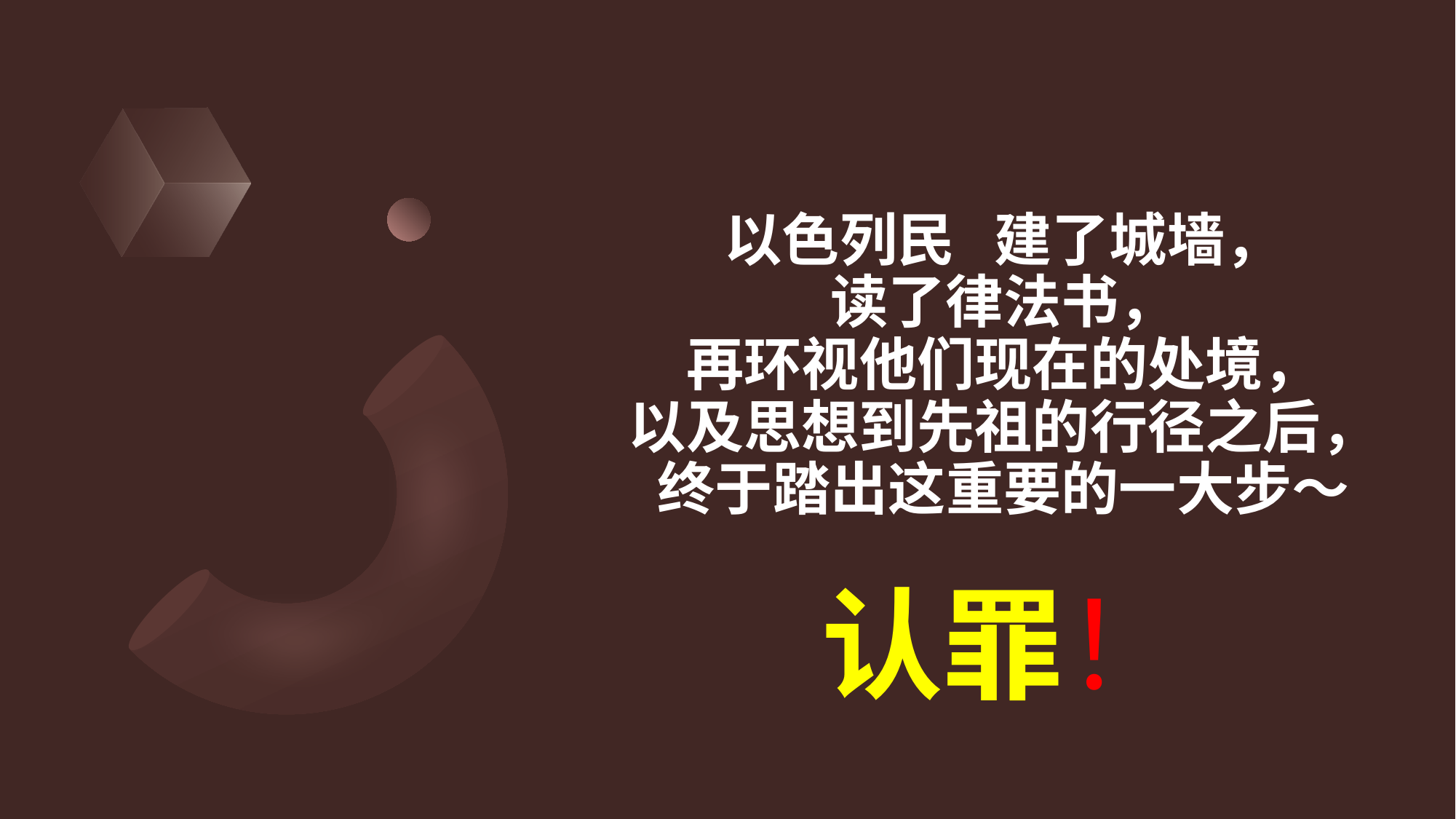

# 以色列民   建了城墙， 读了律法书， 再环视他们现在的处境， 以及思想到先祖的行径之后， 终于踏出这重要的一大步～ 认罪！